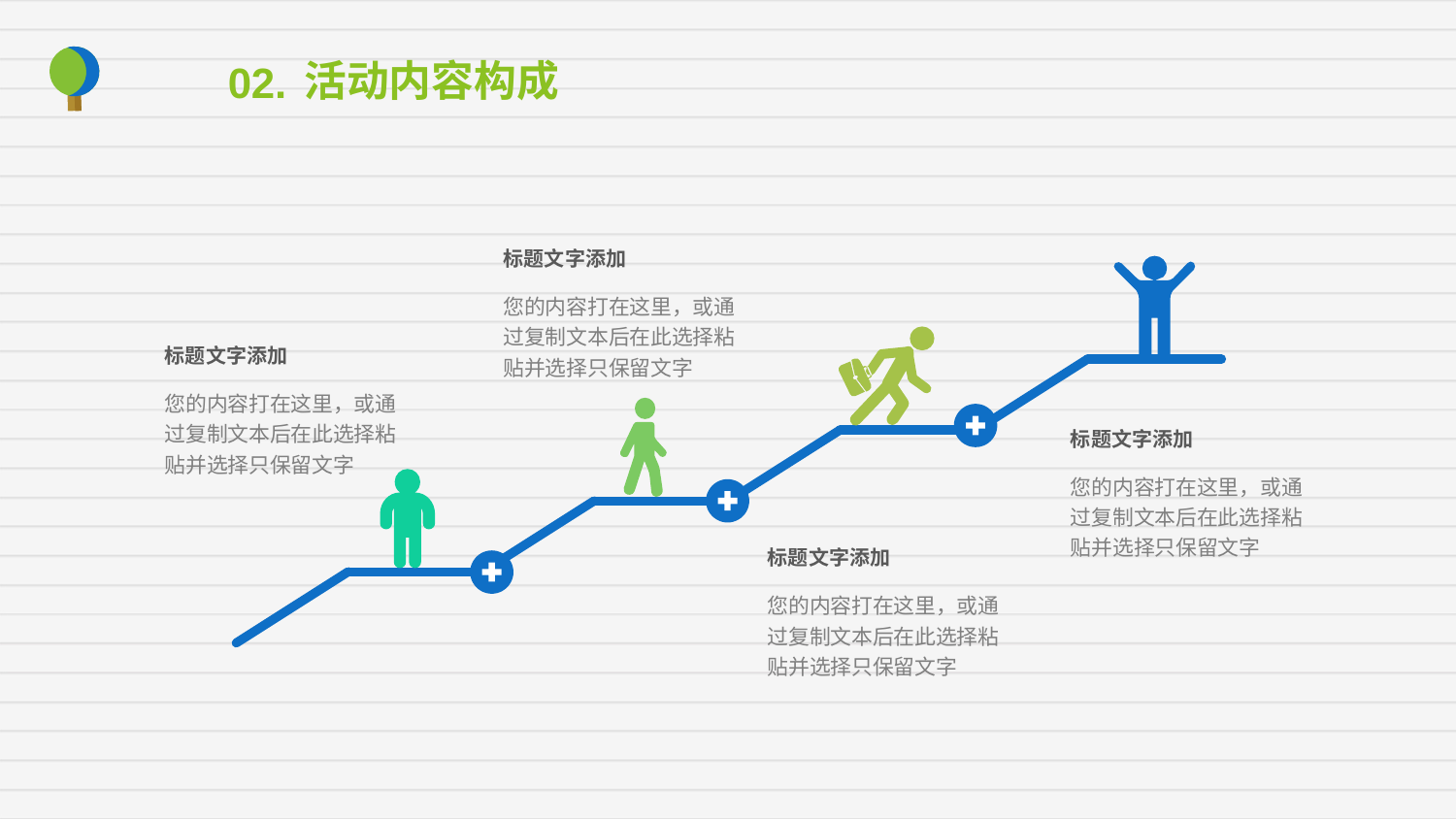

活动内容构成
02.
标题文字添加
您的内容打在这里，或通过复制文本后在此选择粘贴并选择只保留文字

标题文字添加
您的内容打在这里，或通过复制文本后在此选择粘贴并选择只保留文字

标题文字添加
您的内容打在这里，或通过复制文本后在此选择粘贴并选择只保留文字

标题文字添加
您的内容打在这里，或通过复制文本后在此选择粘贴并选择只保留文字